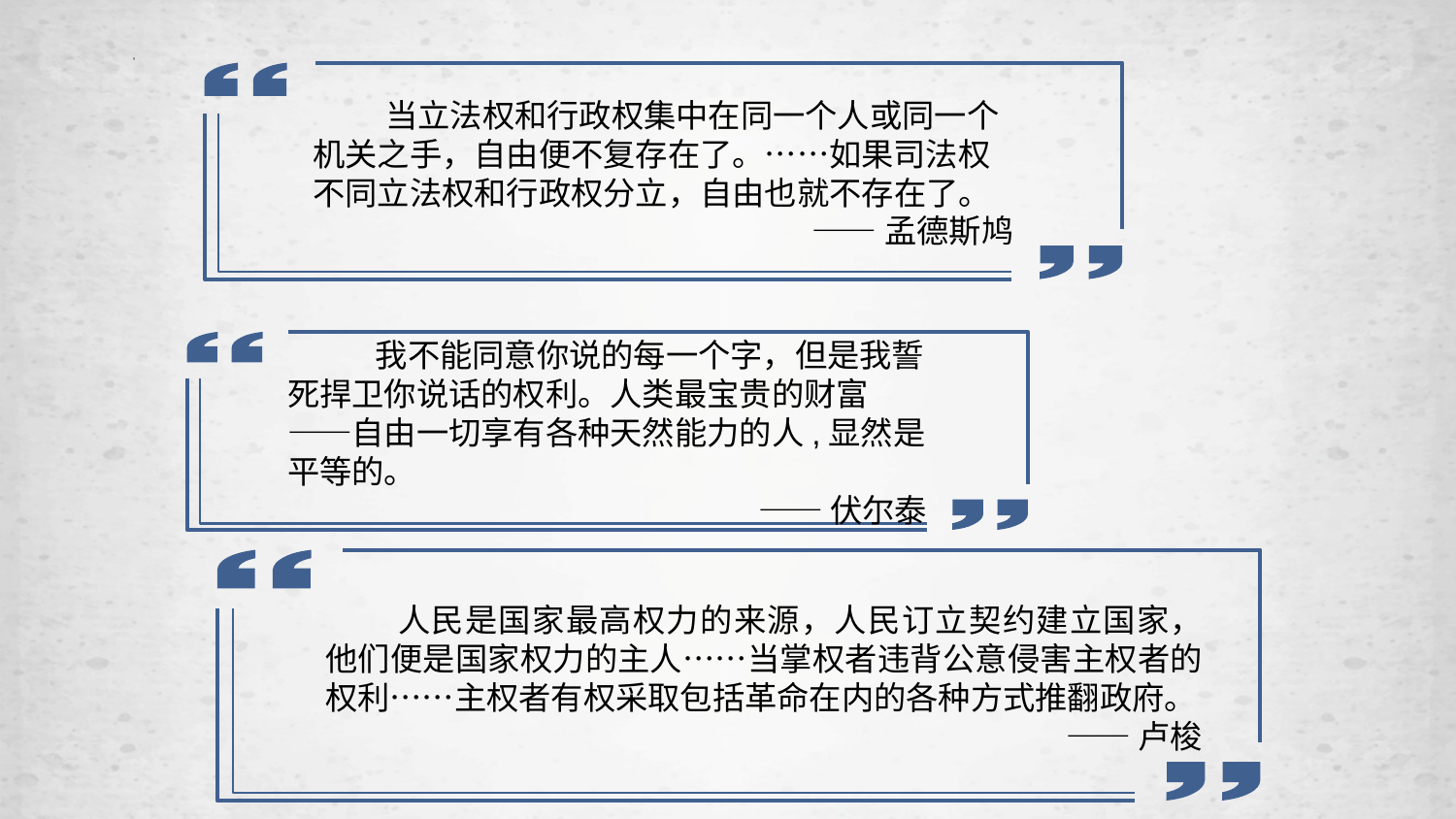

当立法权和行政权集中在同一个人或同一个机关之手，自由便不复存在了。……如果司法权不同立法权和行政权分立，自由也就不存在了。
——孟德斯鸠

 我不能同意你说的每一个字，但是我誓死捍卫你说话的权利。人类最宝贵的财富——自由一切享有各种天然能力的人,显然是平等的。
——伏尔泰

人民是国家最高权力的来源，人民订立契约建立国家，他们便是国家权力的主人……当掌权者违背公意侵害主权者的权利……主权者有权采取包括革命在内的各种方式推翻政府。
——卢梭